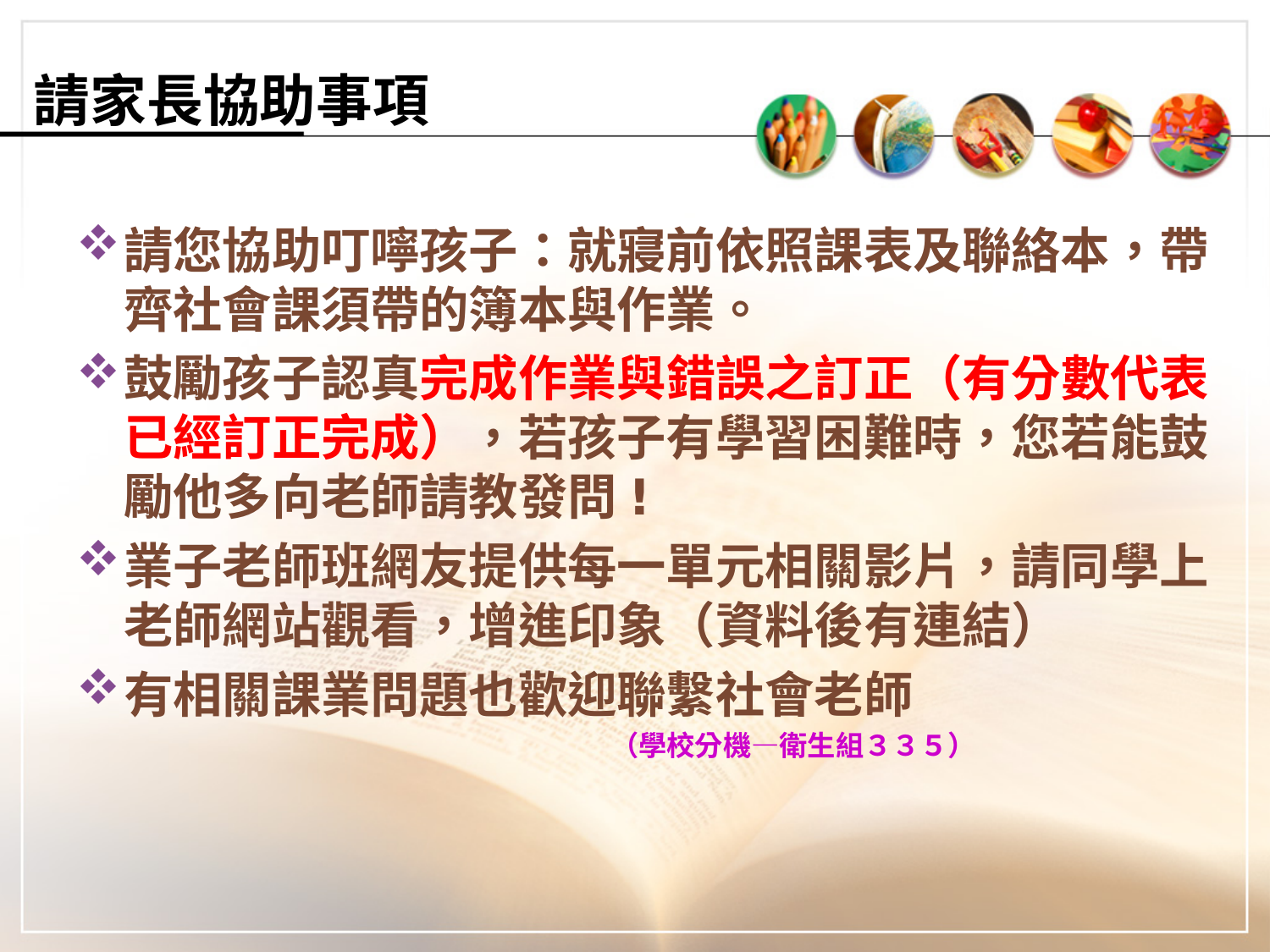

# 請家長協助事項
請您協助叮嚀孩子：就寢前依照課表及聯絡本，帶齊社會課須帶的簿本與作業。
鼓勵孩子認真完成作業與錯誤之訂正（有分數代表已經訂正完成），若孩子有學習困難時，您若能鼓勵他多向老師請教發問!
業子老師班網友提供每一單元相關影片，請同學上老師網站觀看，增進印象（資料後有連結）
有相關課業問題也歡迎聯繫社會老師
　　　　　　　　　　　　　　　　　　　（學校分機—衛生組３３５）